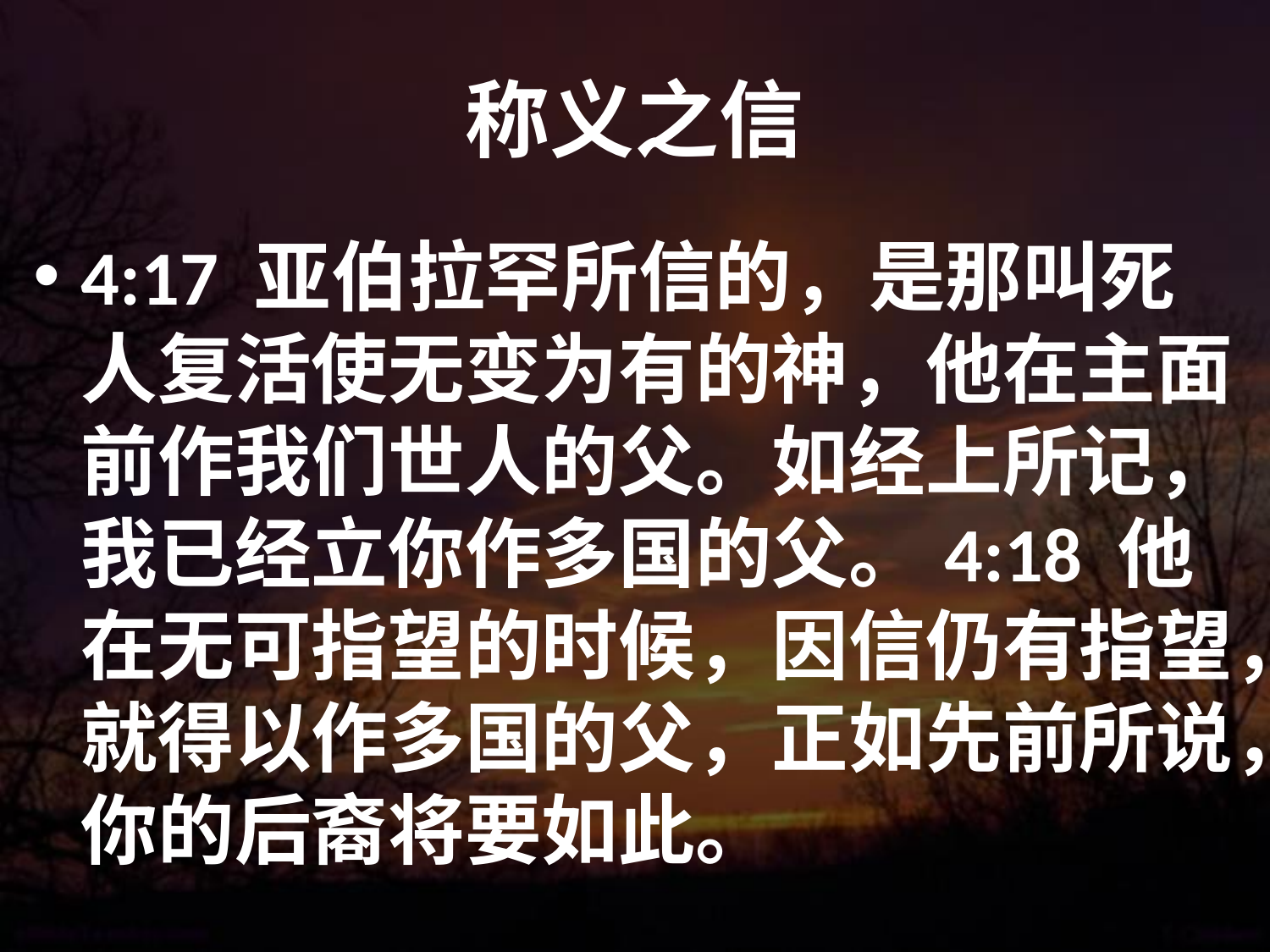

# 称义之信
4:17 亚伯拉罕所信的，是那叫死人复活使无变为有的神，他在主面前作我们世人的父。如经上所记，我已经立你作多国的父。4:18 他在无可指望的时候，因信仍有指望，就得以作多国的父，正如先前所说，你的后裔将要如此。